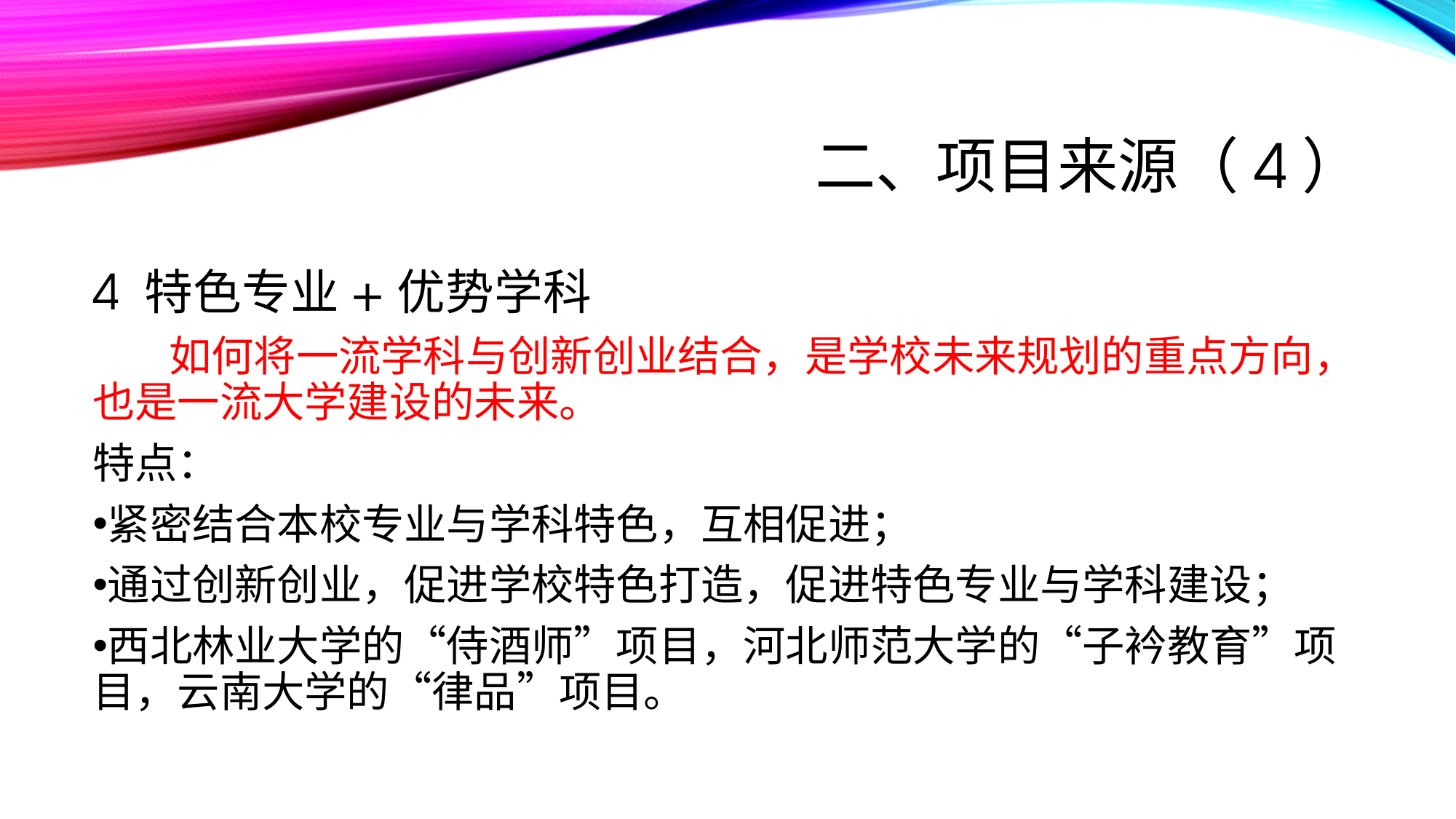

# 二、项目来源（4）
4 特色专业+优势学科
       如何将一流学科与创新创业结合，是学校未来规划的重点方向，也是一流大学建设的未来。
特点：
紧密结合本校专业与学科特色，互相促进；
通过创新创业，促进学校特色打造，促进特色专业与学科建设；
西北林业大学的“侍酒师”项目，河北师范大学的“子衿教育”项目，云南大学的“律品”项目。